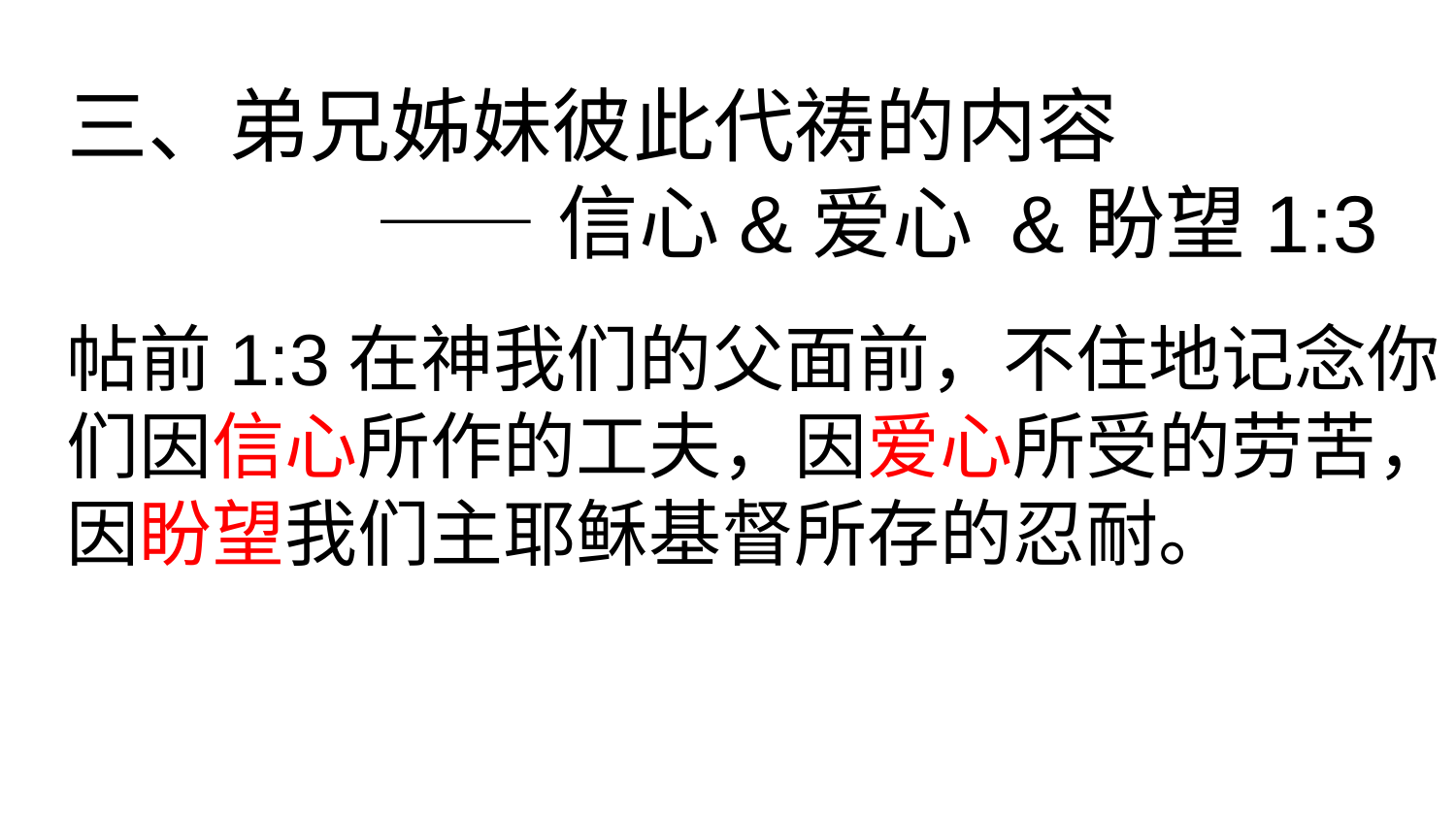

三、弟兄姊妹彼此代祷的内容
                 ——信心&爱心 &盼望1:3
# 帖前1:3在神我们的父面前，不住地记念你们因信心所作的工夫，因爱心所受的劳苦，因盼望我们主耶稣基督所存的忍耐。